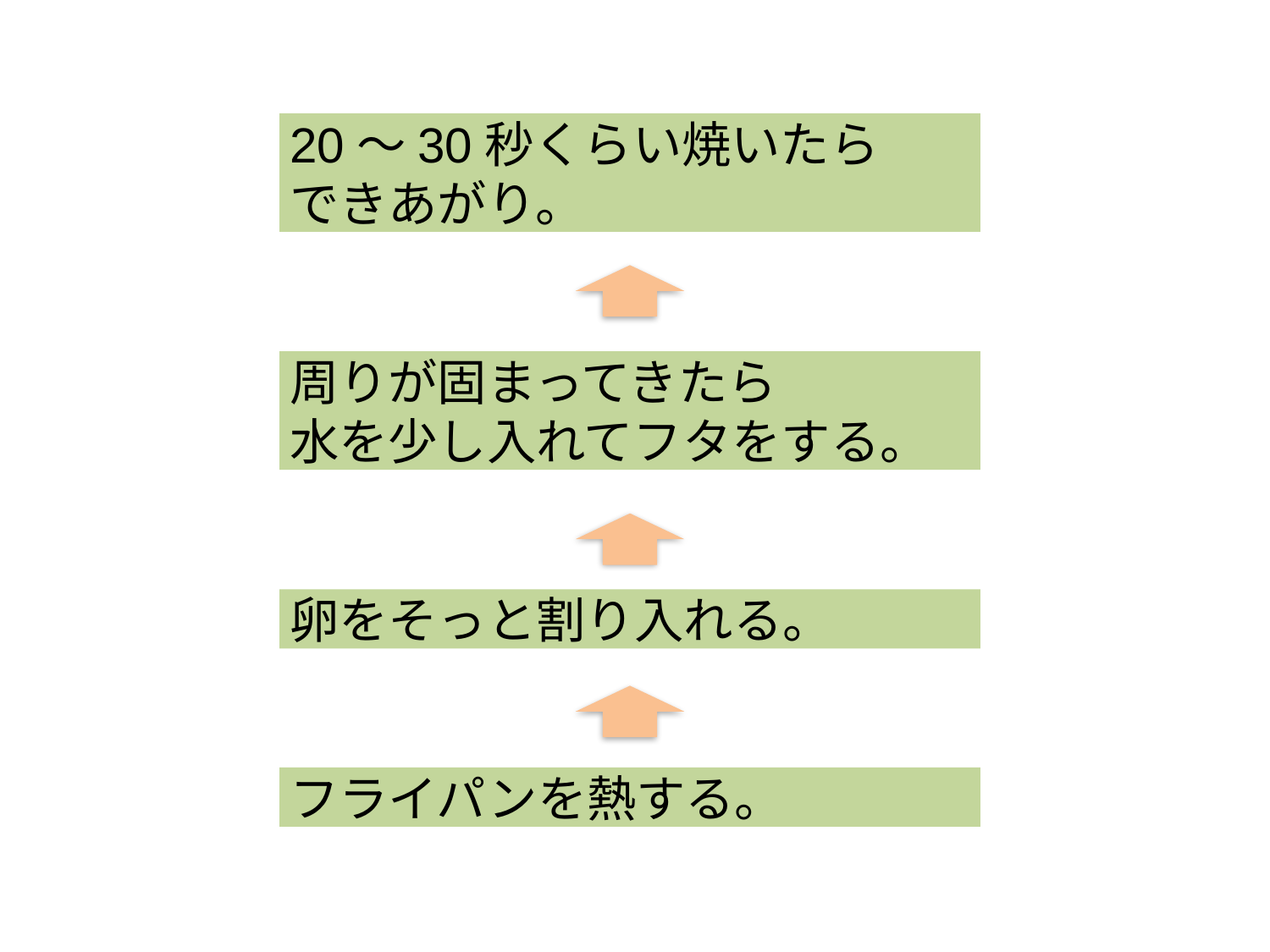

20〜30秒くらい焼いたら
できあがり。

周りが固まってきたら
水を少し入れてフタをする。

卵をそっと割り入れる。

フライパンを熱する。